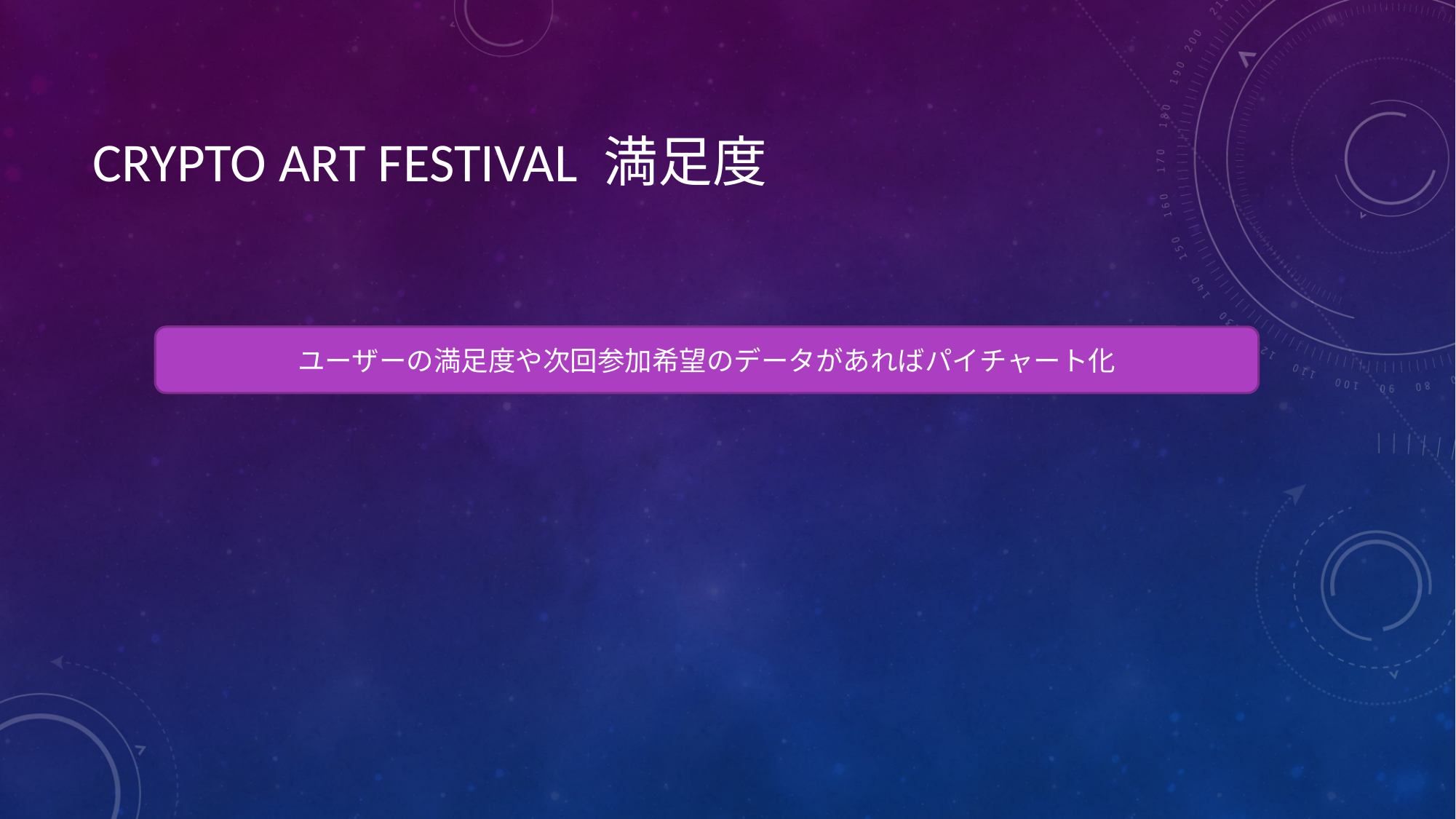

# Crypto Art Festival 満足度
ユーザーの満足度や次回参加希望のデータがあればパイチャート化